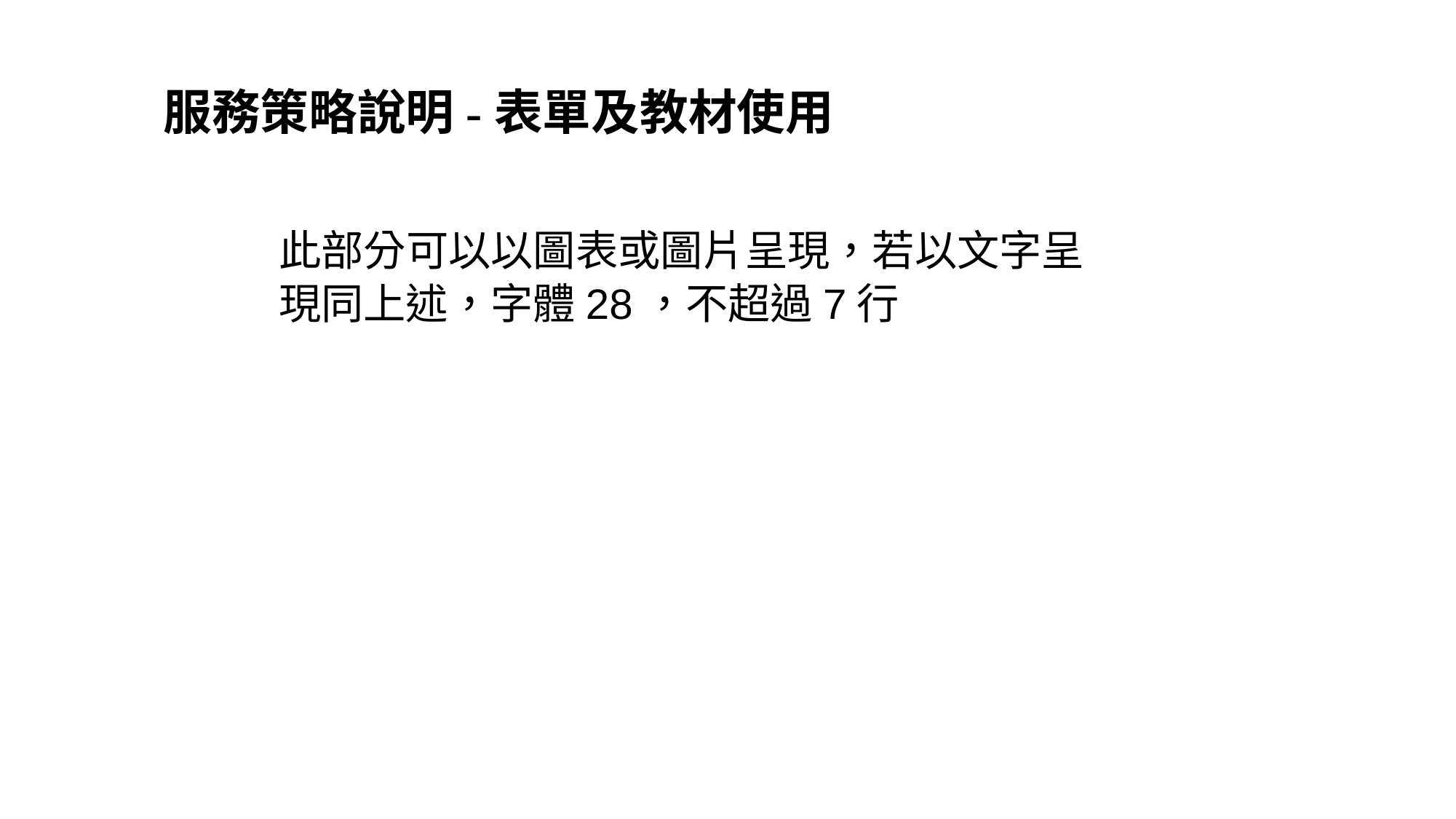

服務策略說明-表單及教材使用

此部分可以以圖表或圖片呈現，若以文字呈現同上述，字體28，不超過7行